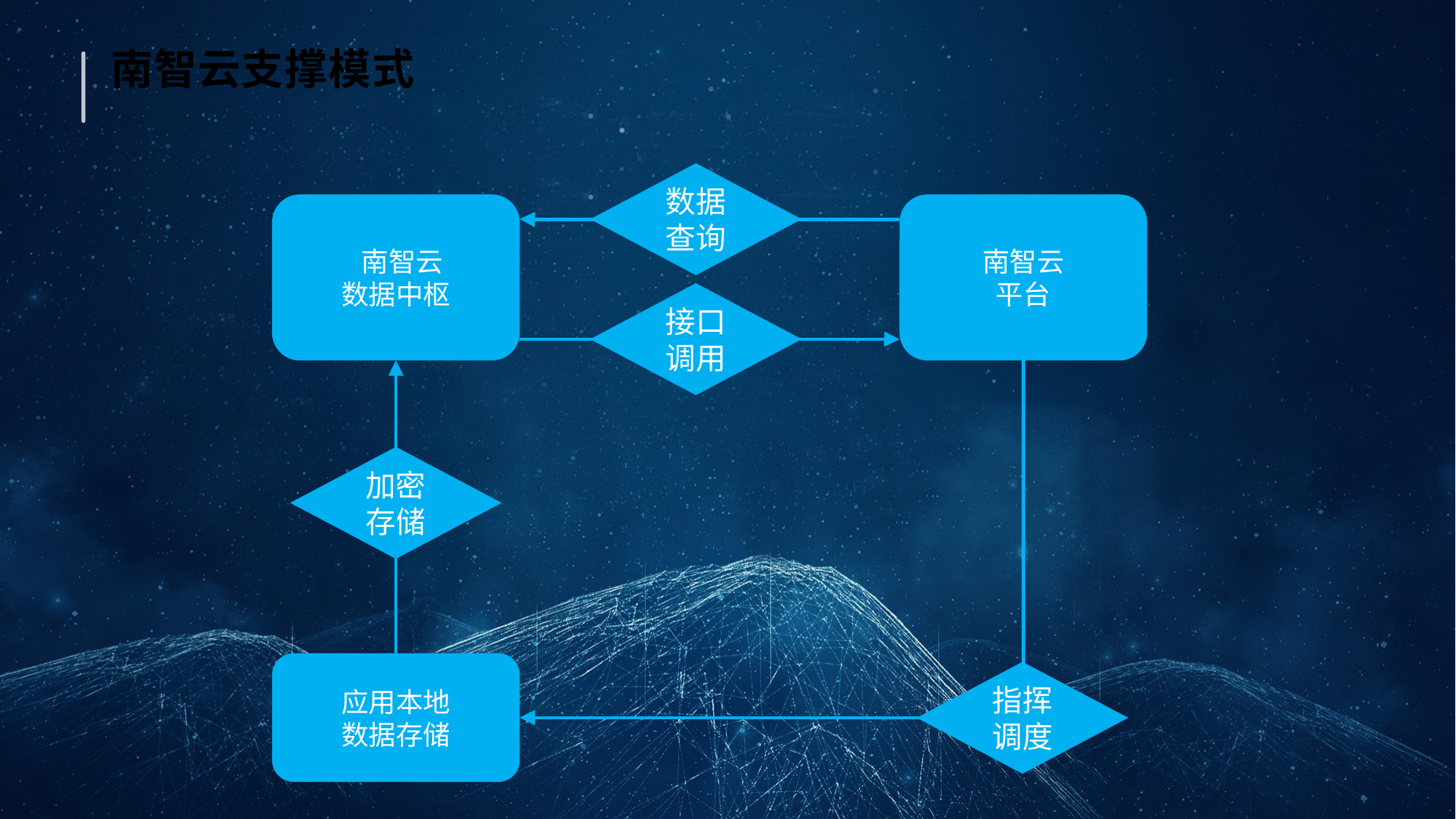

南智云支撑模式
数据查询
 南智云
数据中枢
南智云
平台
接口调用
加密存储
应用本地
数据存储
指挥调度